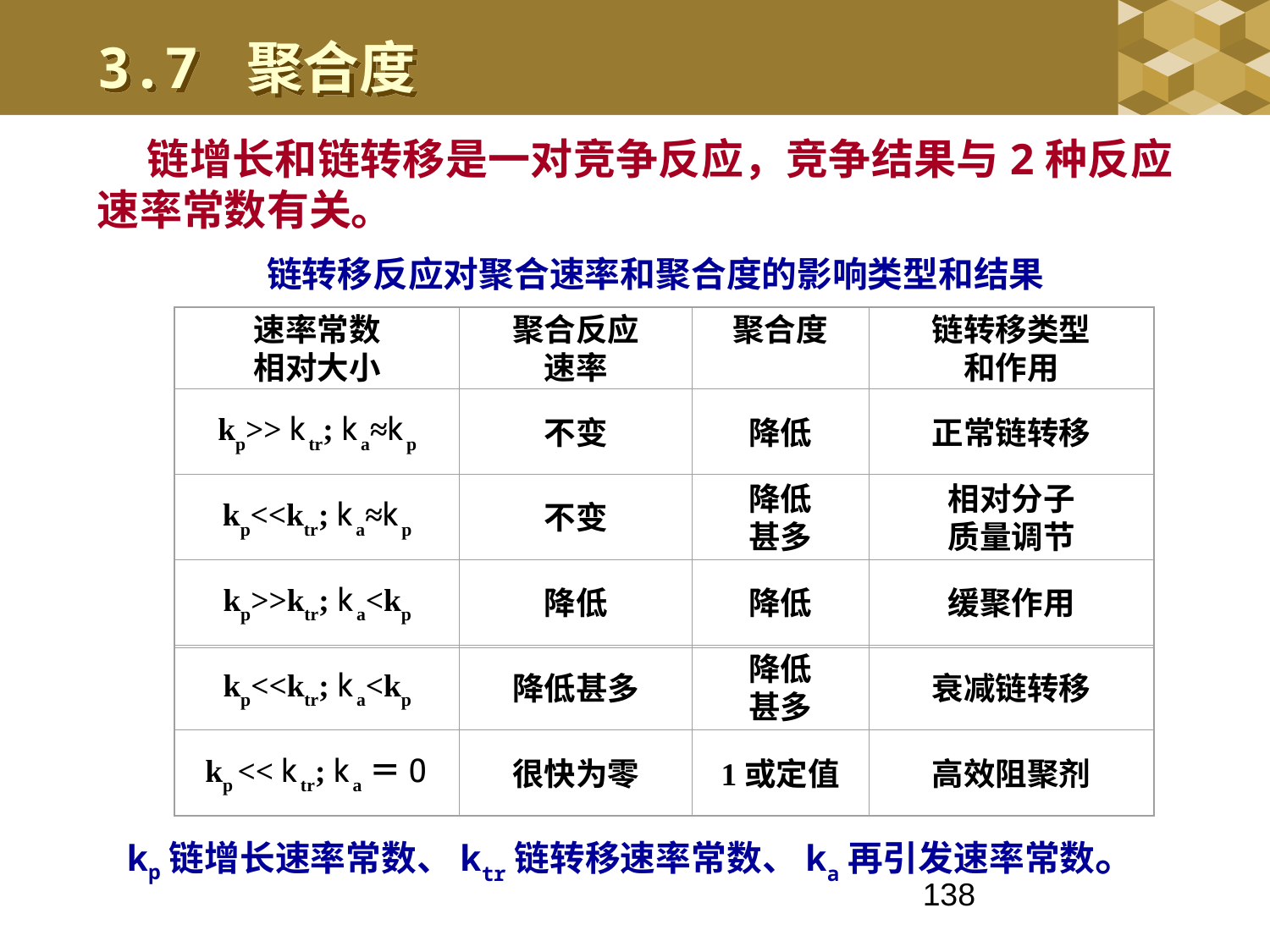

3.7 聚合度
    链增长和链转移是一对竞争反应，竞争结果与2种反应速率常数有关。
      链转移反应对聚合速率和聚合度的影响类型和结果

速率常数
相对大小

聚合反应
速率

聚合度

链转移类型
和作用

kp>> ktr; ka≈kp

不变

降低

正常链转移

kp<<ktr; ka≈kp

不变

降低
甚多

相对分子
质量调节

kp>>ktr; ka<kp

降低

降低

缓聚作用

kp<<ktr; ka<kp

降低甚多

降低
甚多

衰减链转移

kp << ktr; ka＝0

很快为零

1或定值

高效阻聚剂

kp链增长速率常数、ktr链转移速率常数、ka再引发速率常数。
138